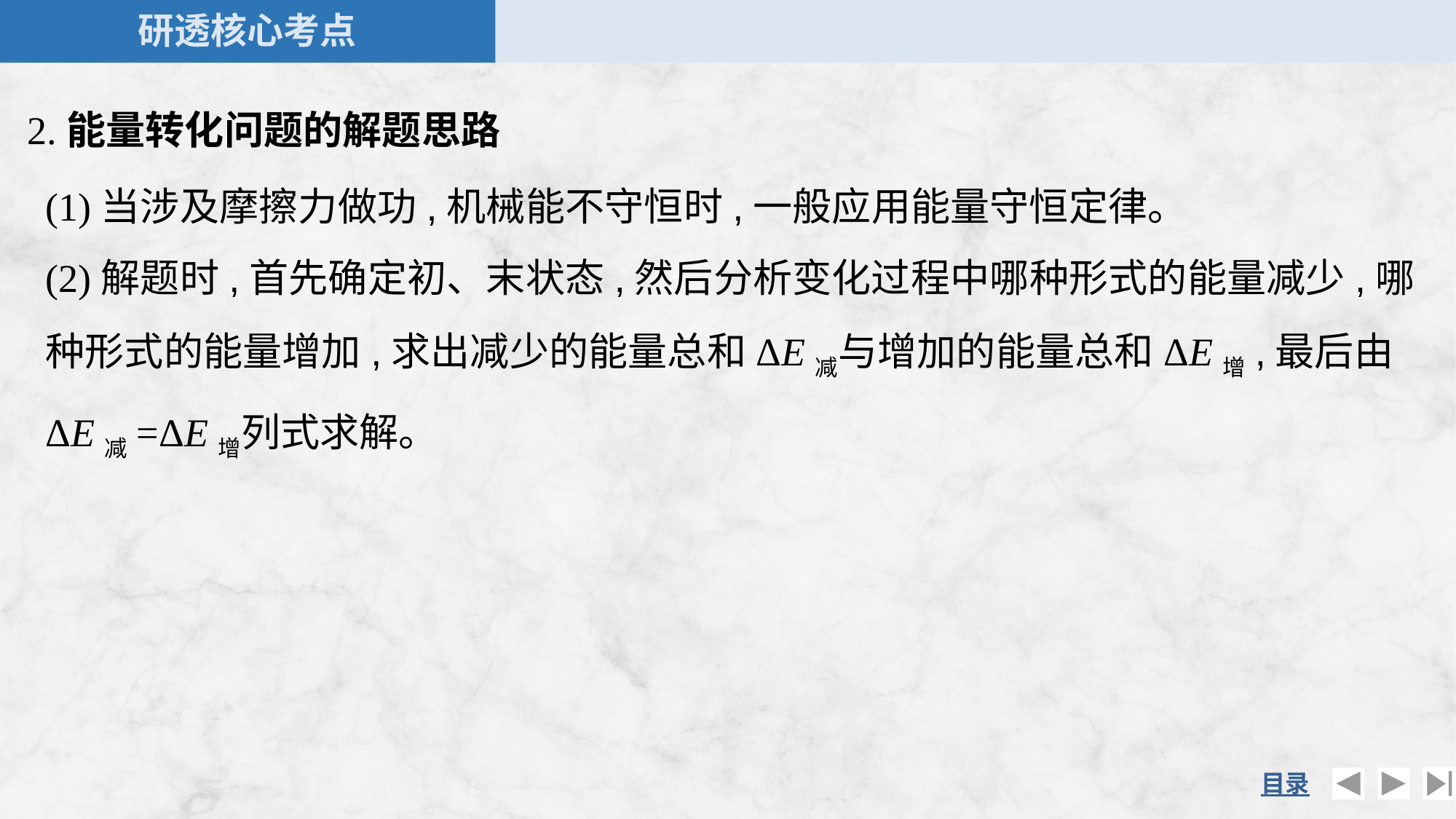

2.能量转化问题的解题思路
(1)当涉及摩擦力做功,机械能不守恒时,一般应用能量守恒定律。
(2)解题时,首先确定初、末状态,然后分析变化过程中哪种形式的能量减少,哪种形式的能量增加,求出减少的能量总和ΔE减与增加的能量总和ΔE增,最后由ΔE减=ΔE增列式求解。